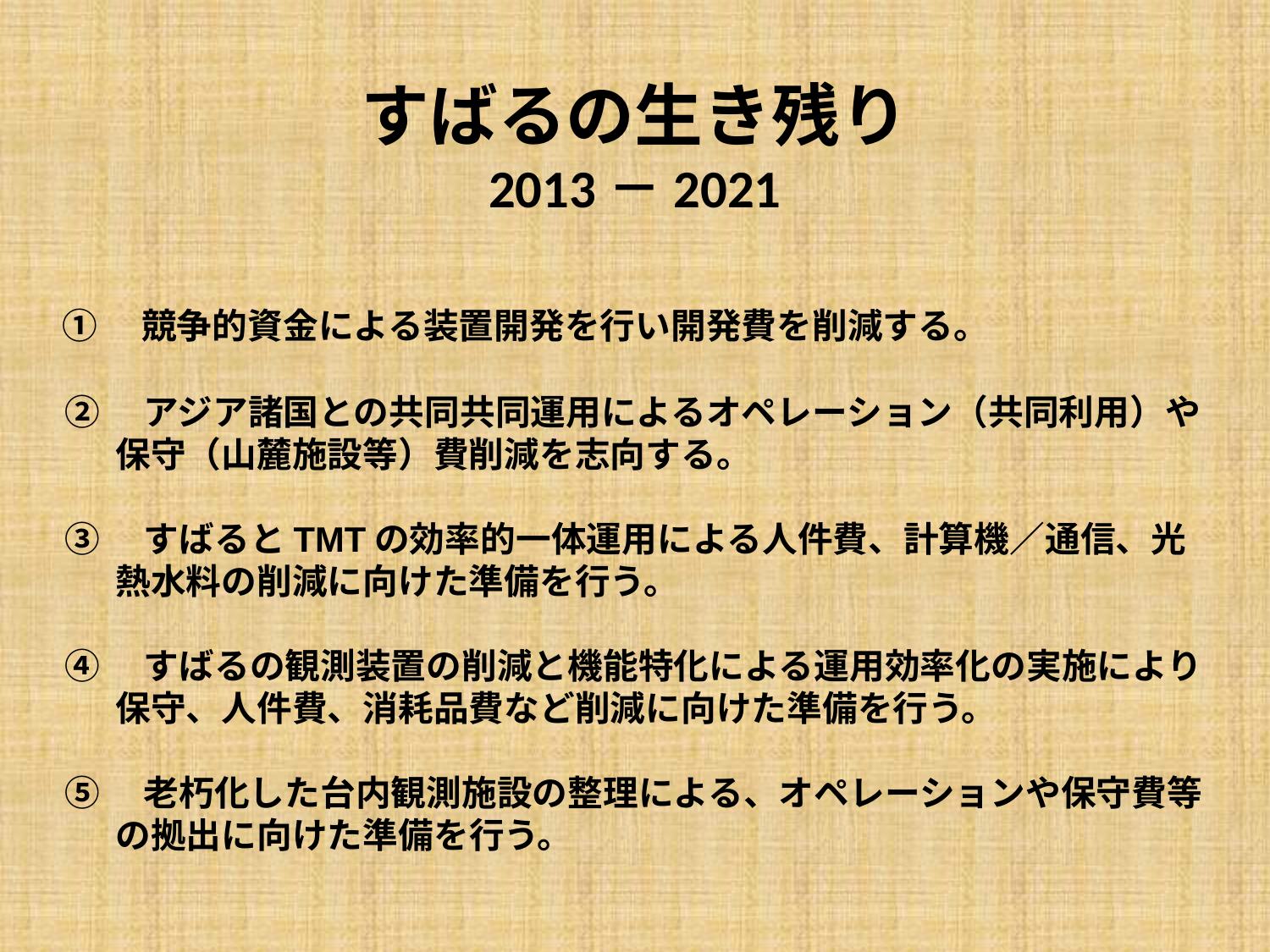

# すばるの生き残り 2013－2021
 ①　競争的資金による装置開発を行い開発費を削減する。

②　アジア諸国との共同共同運用によるオペレーション（共同利用）や保守（山麓施設等）費削減を志向する。

③　すばるとTMTの効率的一体運用による人件費、計算機／通信、光熱水料の削減に向けた準備を行う。

④　すばるの観測装置の削減と機能特化による運用効率化の実施により保守、人件費、消耗品費など削減に向けた準備を行う。

⑤　老朽化した台内観測施設の整理による、オペレーションや保守費等の拠出に向けた準備を行う。